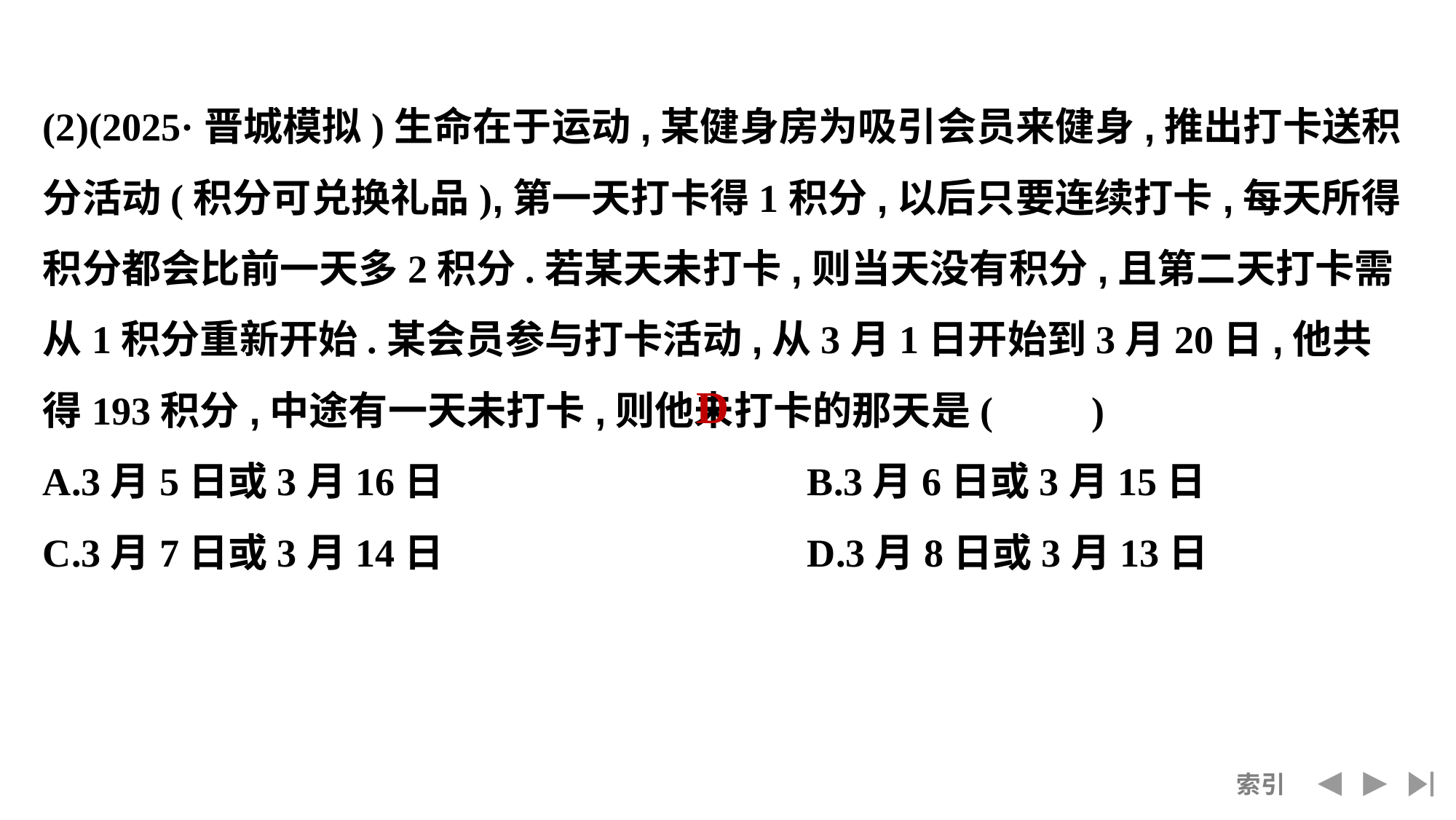

(2)(2025·晋城模拟)生命在于运动,某健身房为吸引会员来健身,推出打卡送积分活动(积分可兑换礼品),第一天打卡得1积分,以后只要连续打卡,每天所得积分都会比前一天多2积分.若某天未打卡,则当天没有积分,且第二天打卡需从1积分重新开始.某会员参与打卡活动,从3月1日开始到3月20日,他共得193积分,中途有一天未打卡,则他未打卡的那天是(　　)
A.3月5日或3月16日				B.3月6日或3月15日
C.3月7日或3月14日				D.3月8日或3月13日
D